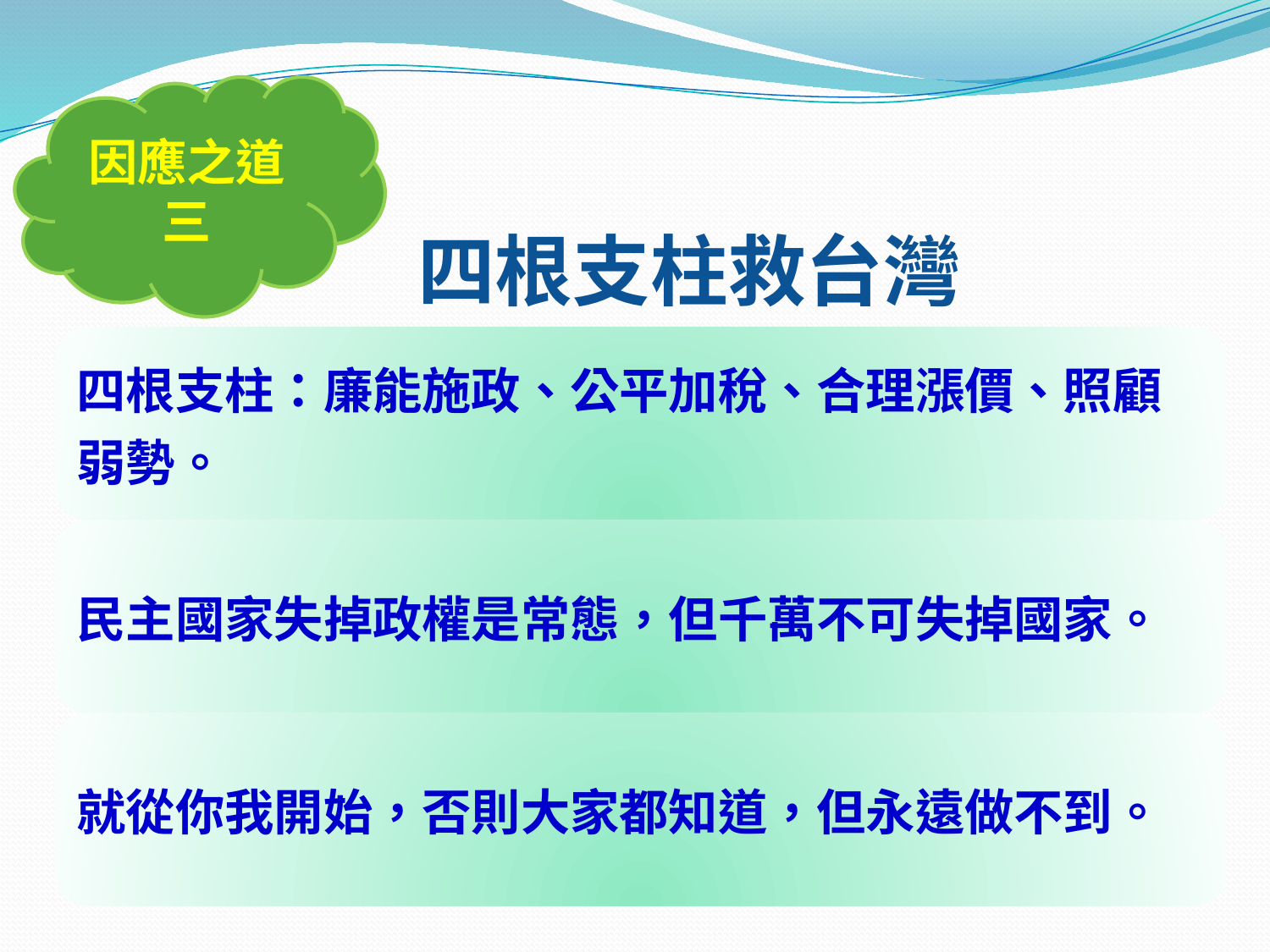

因應之道
三
四根支柱救台灣
四根支柱：廉能施政、公平加稅、合理漲價、照顧弱勢。
民主國家失掉政權是常態，但千萬不可失掉國家。
就從你我開始，否則大家都知道，但永遠做不到。